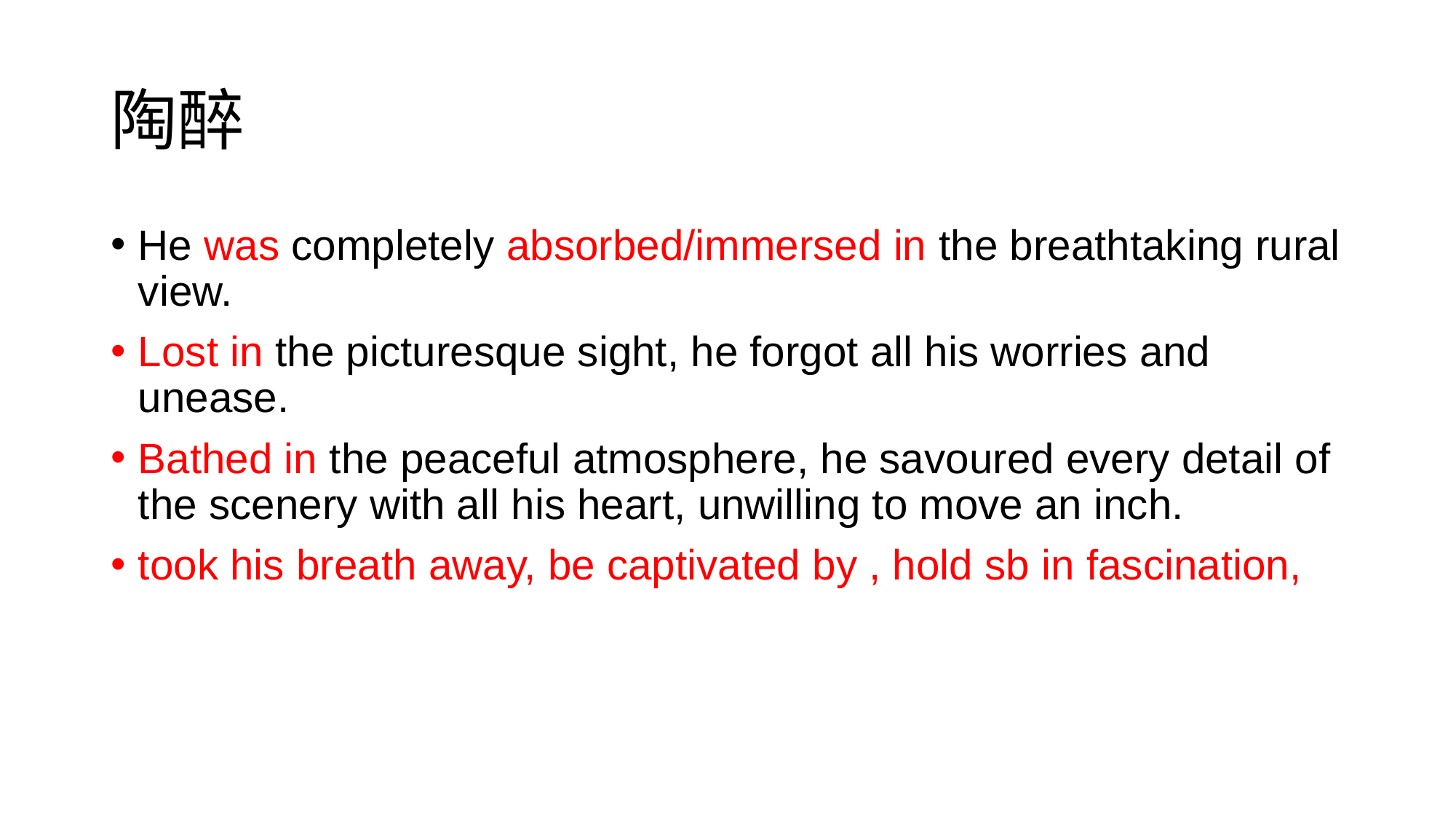

# 陶醉
He was completely absorbed/immersed in the breathtaking rural view.
Lost in the picturesque sight, he forgot all his worries and unease.
Bathed in the peaceful atmosphere, he savoured every detail of the scenery with all his heart, unwilling to move an inch.
took his breath away, be captivated by , hold sb in fascination,